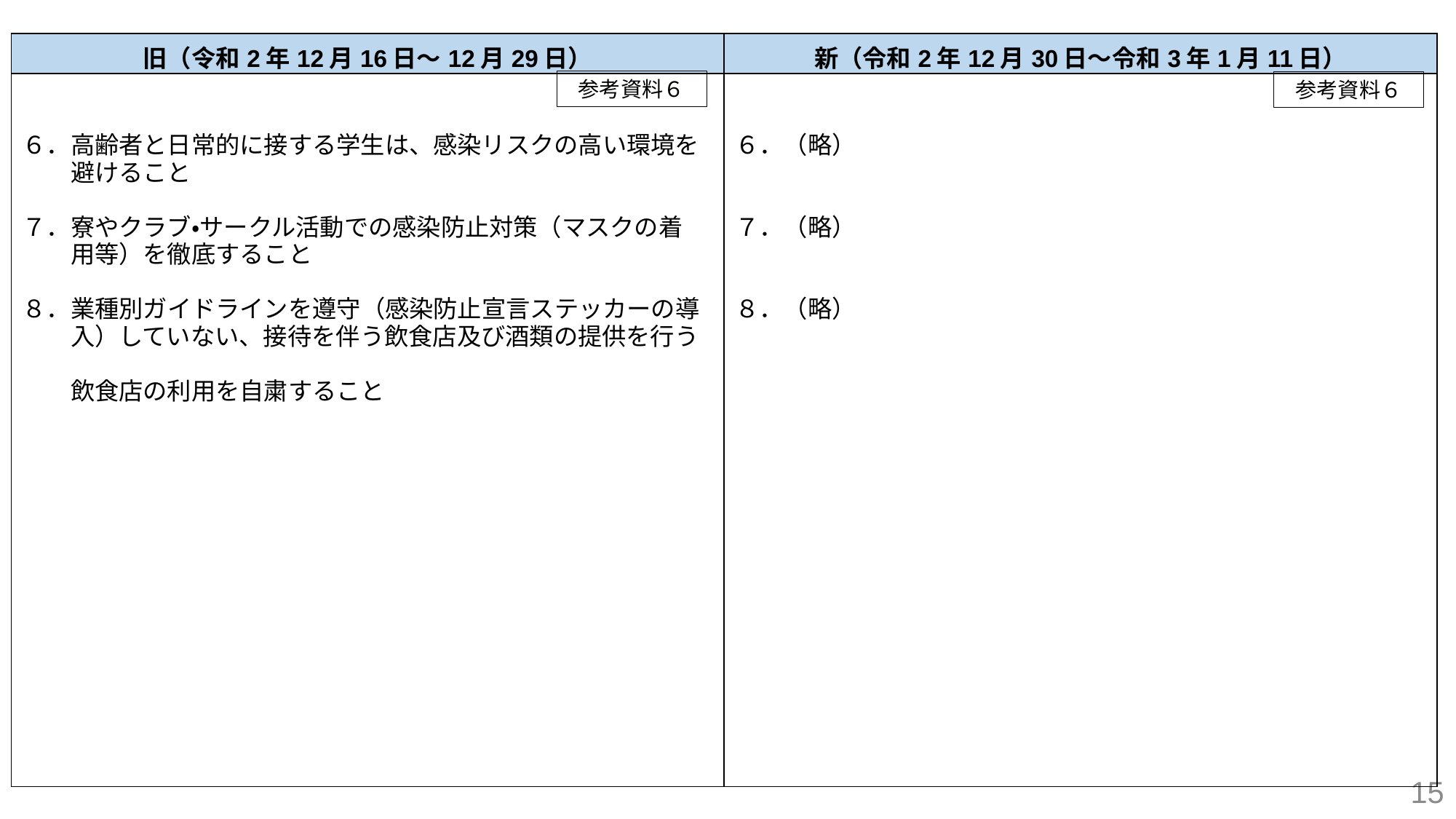

| 旧（令和2年12月16日～12月29日） | 新（令和2年12月30日～令和3年1月11日） |
| --- | --- |
| ６．高齢者と日常的に接する学生は、感染リスクの高い環境を 　　避けること ７．寮やクラブ・サークル活動での感染防止対策（マスクの着 　　用等）を徹底すること ８．業種別ガイドラインを遵守（感染防止宣言ステッカーの導 　　入）していない、接待を伴う飲食店及び酒類の提供を行う　　 　　飲食店の利用を自粛すること | ６．（略） ７．（略） ８．（略） |

参考資料６
参考資料６

15